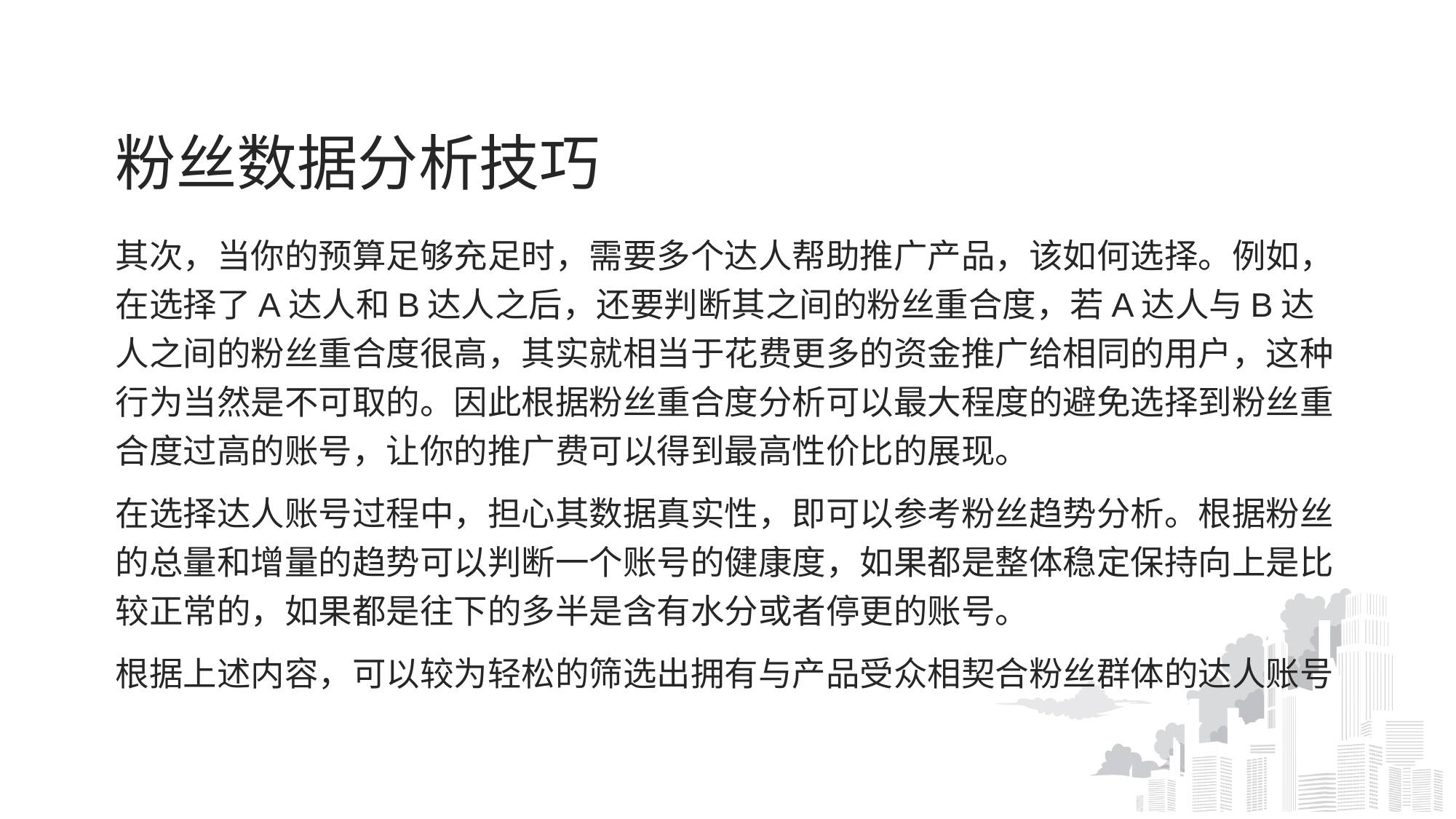

# 粉丝数据分析技巧
其次，当你的预算足够充足时，需要多个达人帮助推广产品，该如何选择。例如，在选择了A达人和B达人之后，还要判断其之间的粉丝重合度，若A达人与B达人之间的粉丝重合度很高，其实就相当于花费更多的资金推广给相同的用户，这种行为当然是不可取的。因此根据粉丝重合度分析可以最大程度的避免选择到粉丝重合度过高的账号，让你的推广费可以得到最高性价比的展现。
在选择达人账号过程中，担心其数据真实性，即可以参考粉丝趋势分析。根据粉丝的总量和增量的趋势可以判断一个账号的健康度，如果都是整体稳定保持向上是比较正常的，如果都是往下的多半是含有水分或者停更的账号。
根据上述内容，可以较为轻松的筛选出拥有与产品受众相契合粉丝群体的达人账号